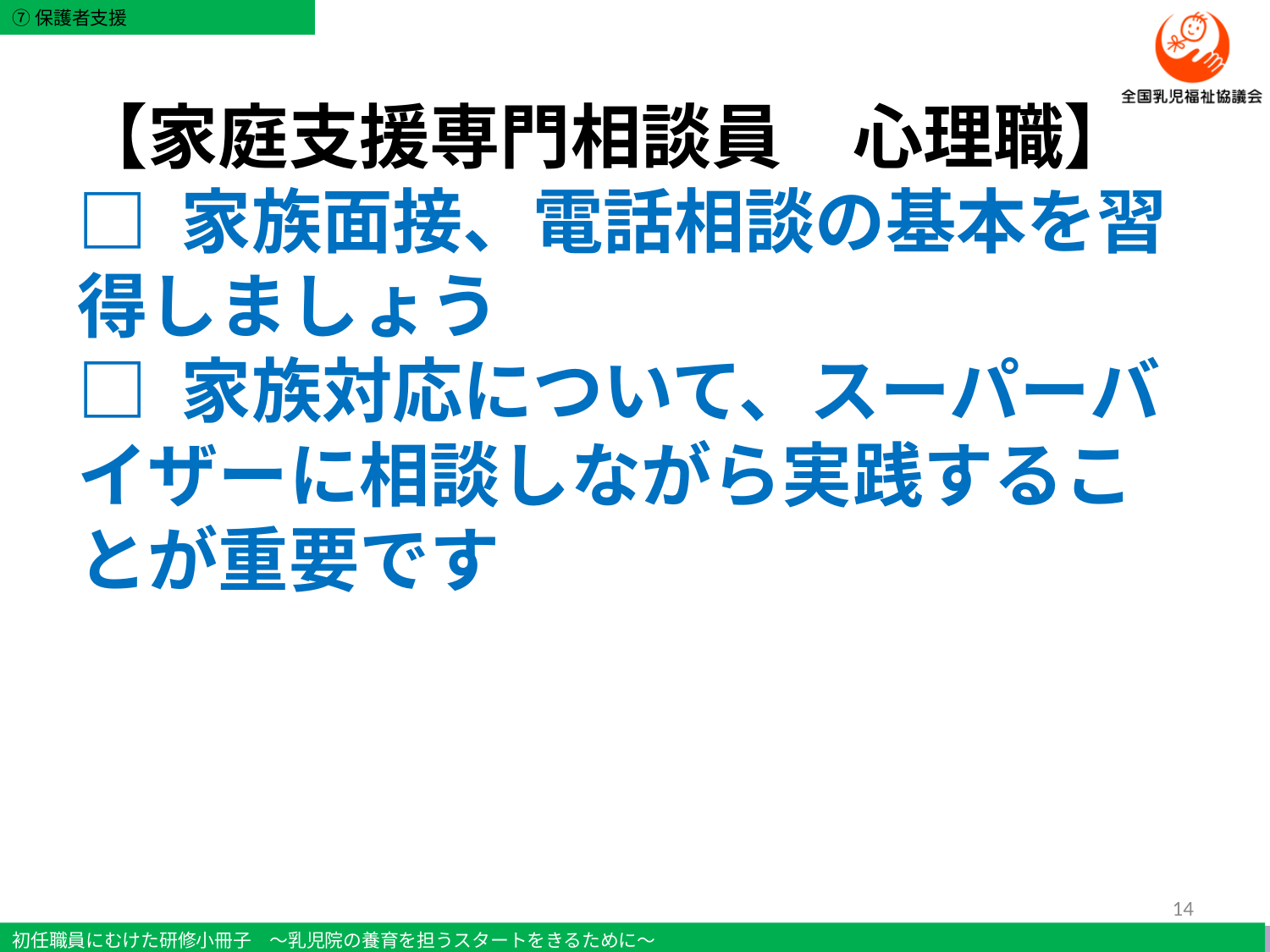

【家庭支援専門相談員　心理職】
□ 家族面接、電話相談の基本を習得しましょう
□ 家族対応について、スーパーバイザーに相談しながら実践することが重要です
14